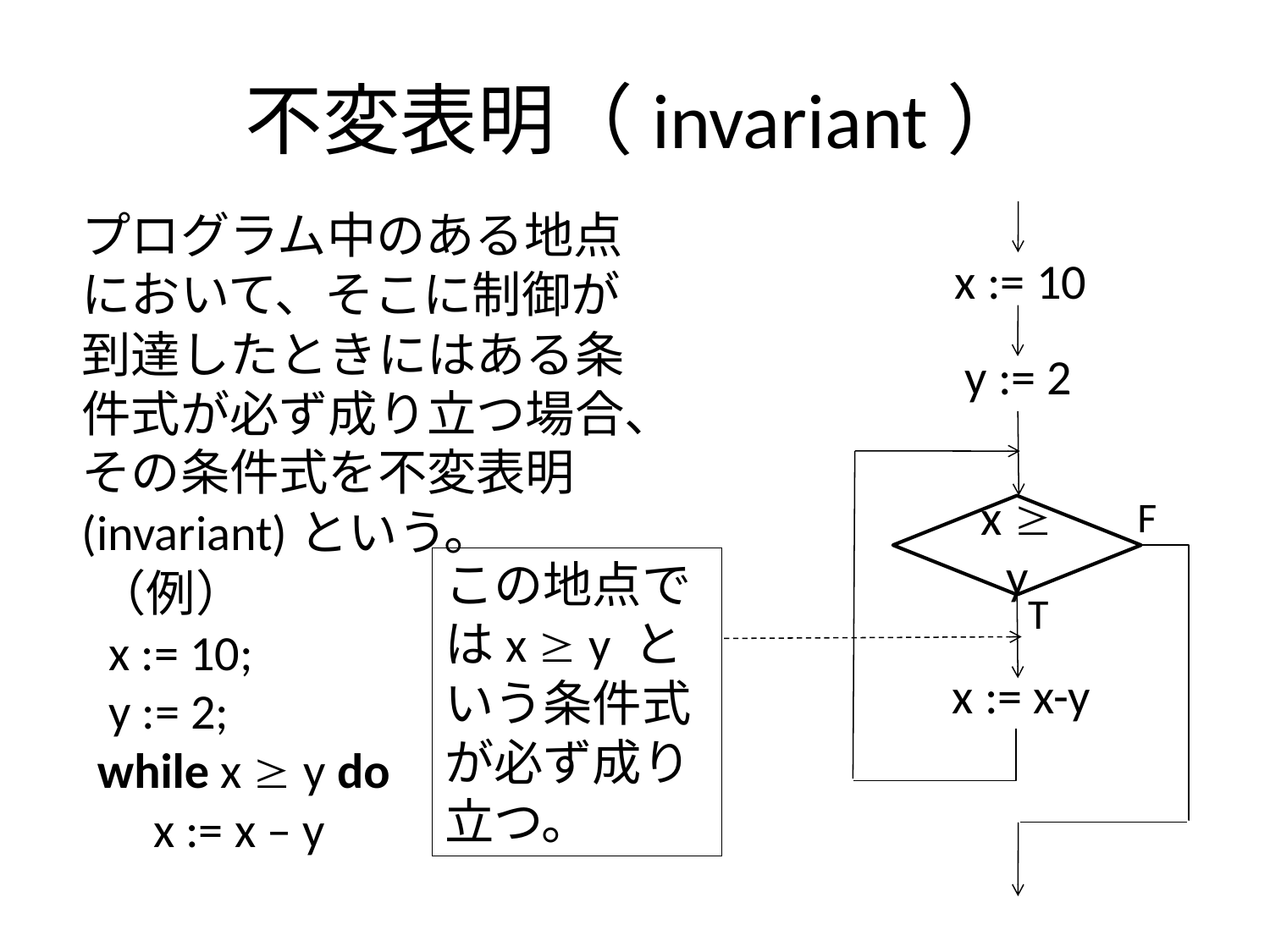

# 不変表明（invariant）
プログラム中のある地点において、そこに制御が到達したときにはある条件式が必ず成り立つ場合、その条件式を不変表明(invariant)という。
x := 10
y := 2
F
x ≥ y
この地点ではx ≥ y という条件式が必ず成り立つ。
（例）
 x := 10;
 y := 2;
while x ≥ y do
     x := x – y
T
 x := x-y